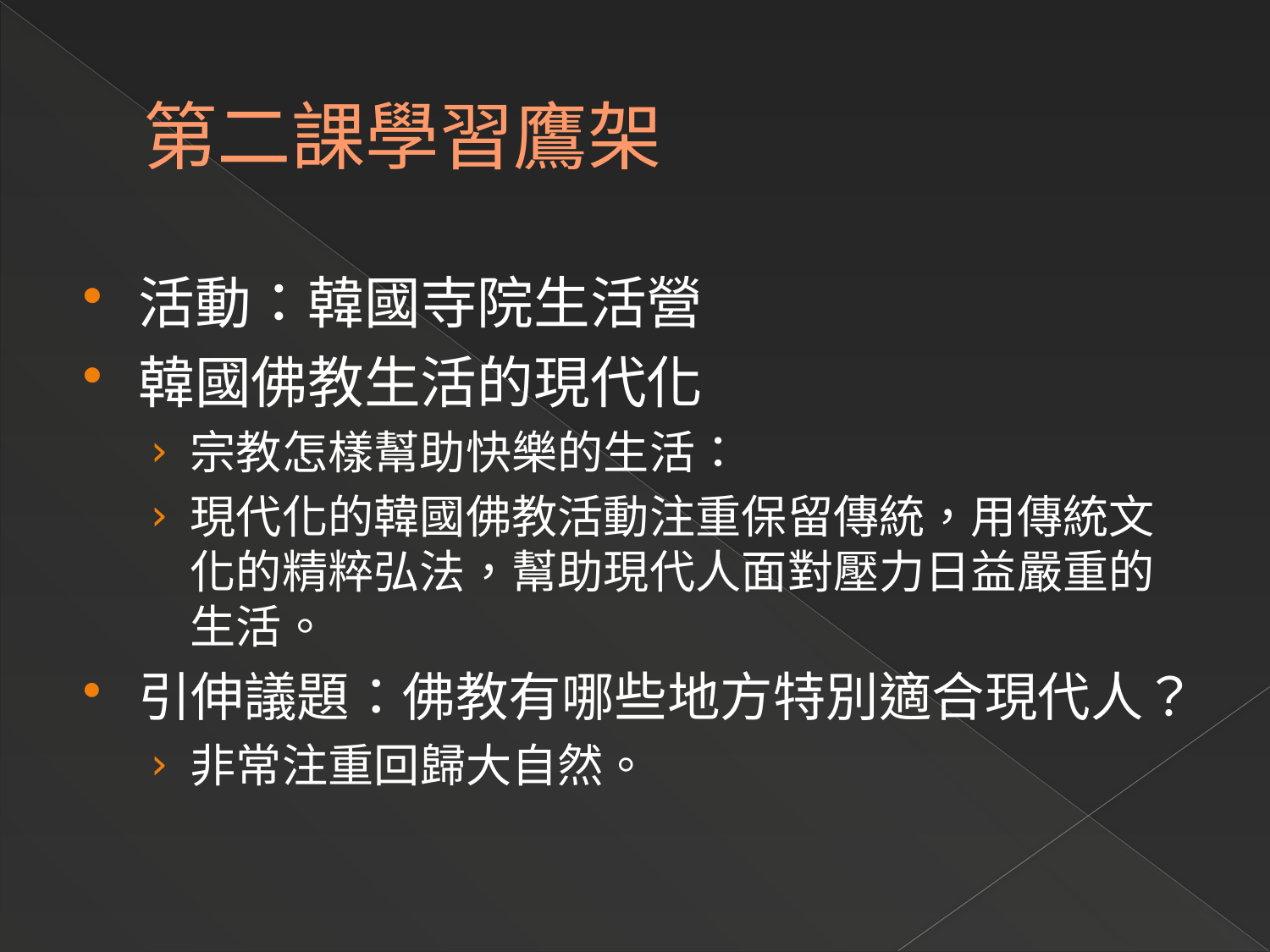

# 第二課學習鷹架
活動：韓國寺院生活營
韓國佛教生活的現代化
宗教怎樣幫助快樂的生活：
現代化的韓國佛教活動注重保留傳統，用傳統文化的精粹弘法，幫助現代人面對壓力日益嚴重的生活。
引伸議題：佛教有哪些地方特別適合現代人？
非常注重回歸大自然。